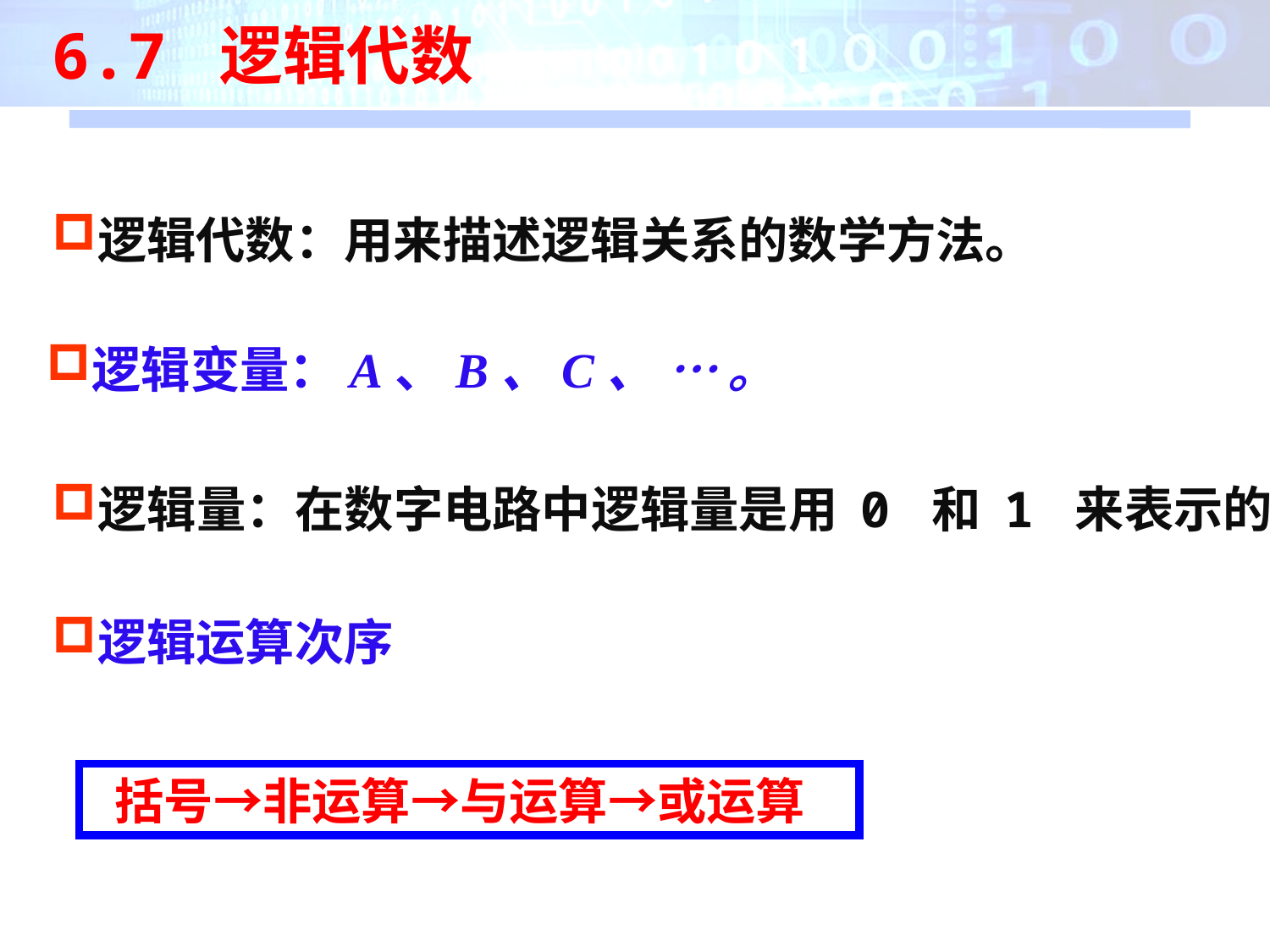

6.7 逻辑代数
逻辑代数：用来描述逻辑关系的数学方法。
逻辑变量：A、B、C、 … 。
逻辑量：在数字电路中逻辑量是用 0 和 1 来表示的。
逻辑运算次序
 括号→非运算→与运算→或运算